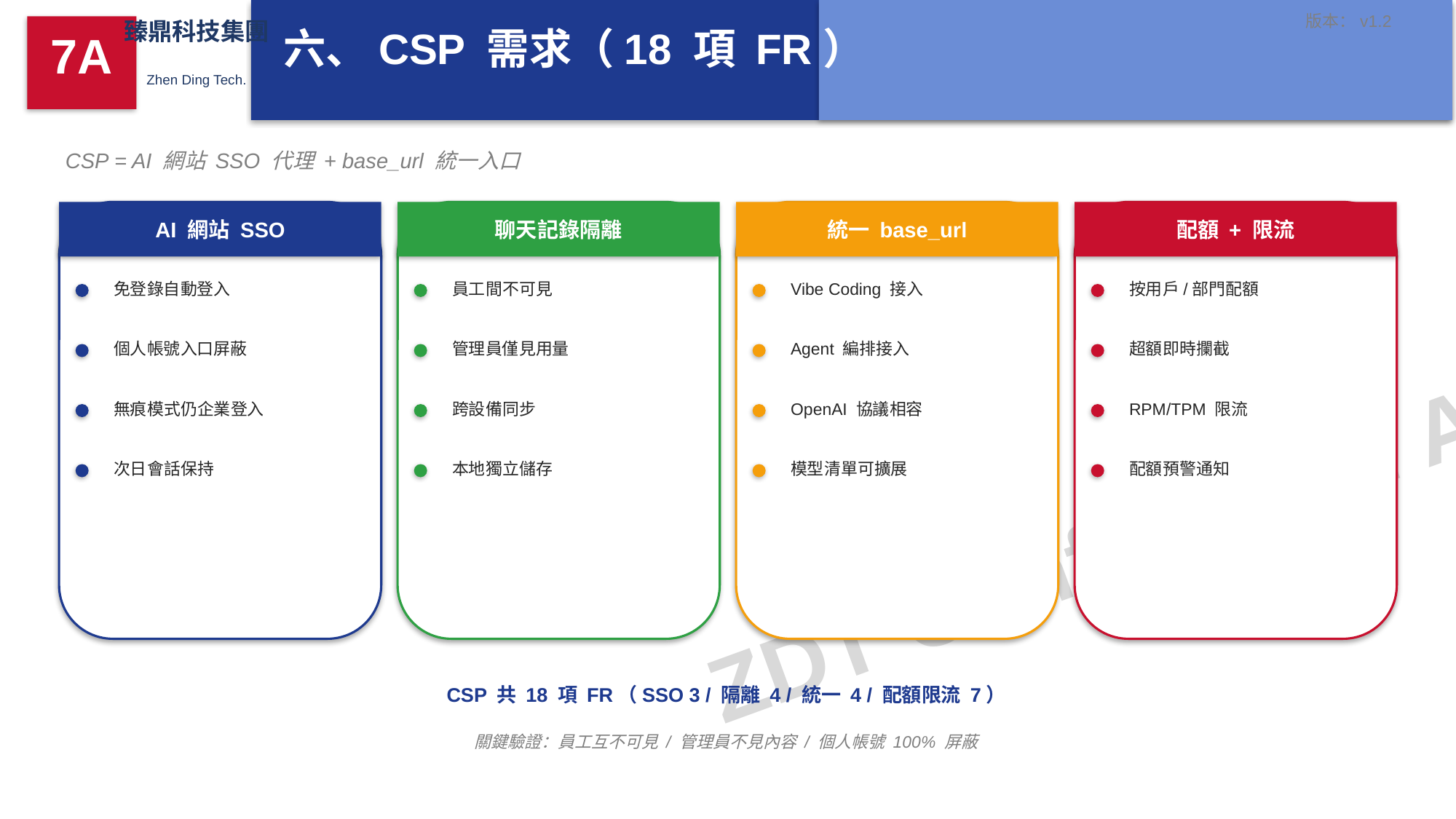

版本：v1.2
臻鼎科技集團

六、CSP 需求（18 項 FR）
7A
Zhen Ding Tech.
CSP = AI 網站 SSO 代理 + base_url 統一入口

AI 網站 SSO
聊天記錄隔離
統一 base_url
配額 + 限流
免登錄自動登入
員工間不可見
Vibe Coding 接入
按用戶/部門配額

個人帳號入口屏蔽
管理員僅見用量
Agent 編排接入
超額即時攔截

無痕模式仍企業登入
跨設備同步
OpenAI 協議相容
RPM/TPM 限流

次日會話保持
本地獨立儲存
模型清單可擴展
配額預警通知

ZDT Confidential A
CSP 共 18 項 FR（SSO 3 / 隔離 4 / 統一 4 / 配額限流 7）
關鍵驗證：員工互不可見 / 管理員不見內容 / 個人帳號 100% 屏蔽